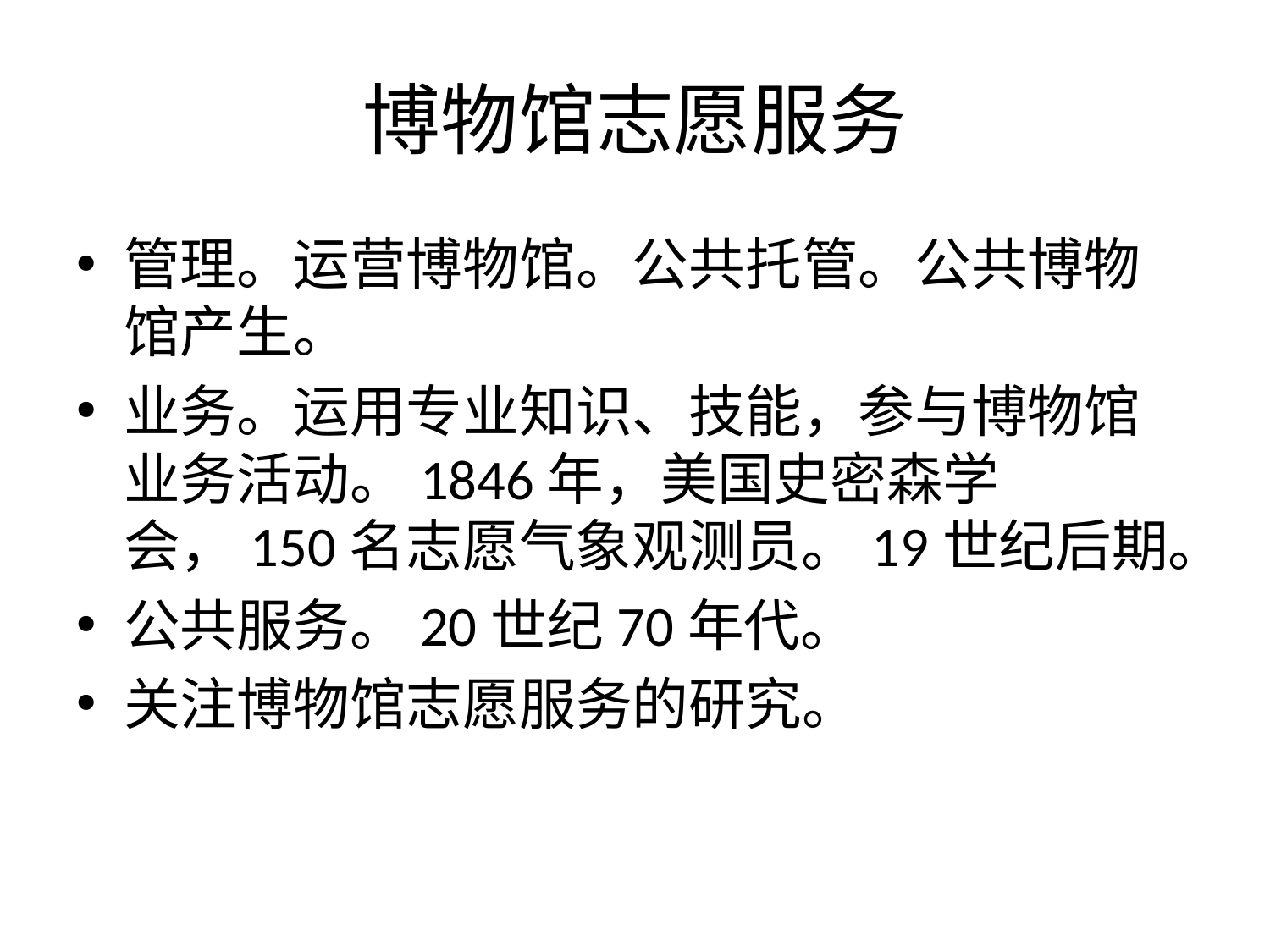

# 博物馆志愿服务
管理。运营博物馆。公共托管。公共博物馆产生。
业务。运用专业知识、技能，参与博物馆业务活动。1846年，美国史密森学会，150名志愿气象观测员。19世纪后期。
公共服务。20世纪70年代。
关注博物馆志愿服务的研究。